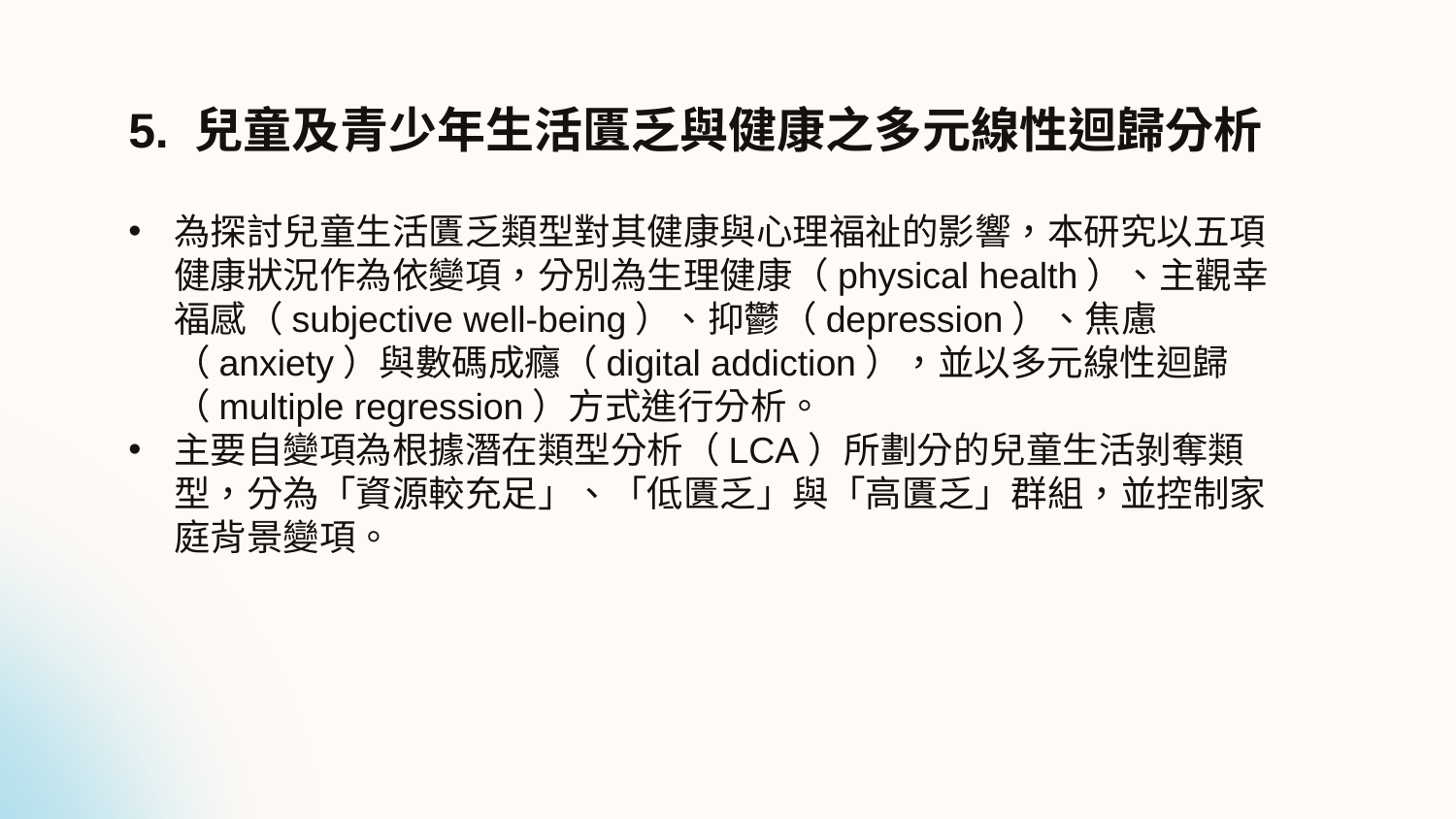

# 5. 兒童及青少年生活匱乏與健康之多元線性迴歸分析
為探討兒童生活匱乏類型對其健康與心理福祉的影響，本研究以五項健康狀況作為依變項，分別為生理健康（physical health）、主觀幸福感（subjective well-being）、抑鬱（depression）、焦慮（anxiety）與數碼成癮（digital addiction），並以多元線性迴歸（multiple regression）方式進行分析。
主要自變項為根據潛在類型分析（LCA）所劃分的兒童生活剝奪類型，分為「資源較充足」、「低匱乏」與「高匱乏」群組，並控制家庭背景變項。